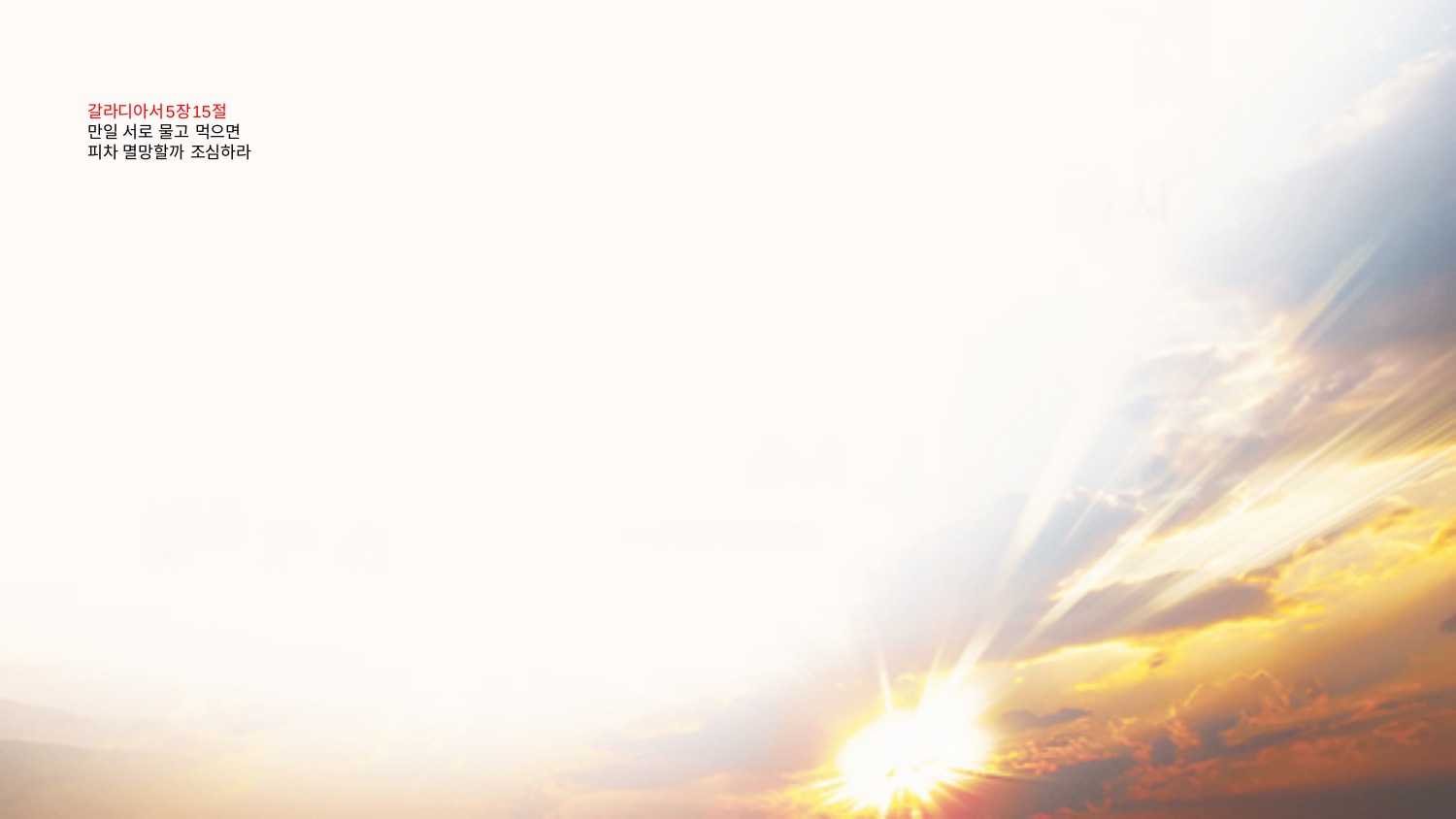

# 갈라디아서5장15절 만일 서로 물고 먹으면 피차 멸망할까 조심하라